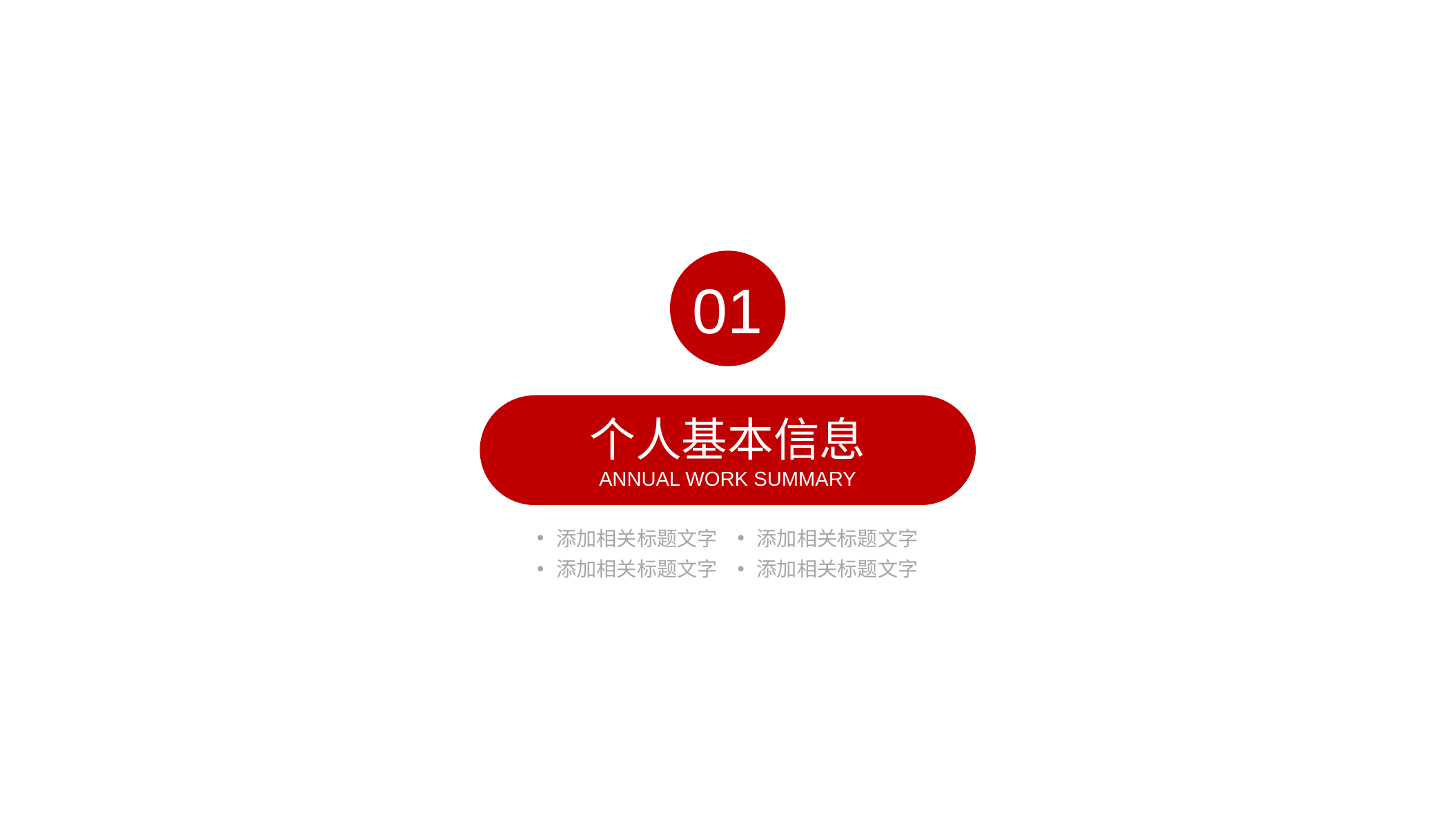

01

个人基本信息
ANNUAL WORK SUMMARY
添加相关标题文字
添加相关标题文字
添加相关标题文字
添加相关标题文字